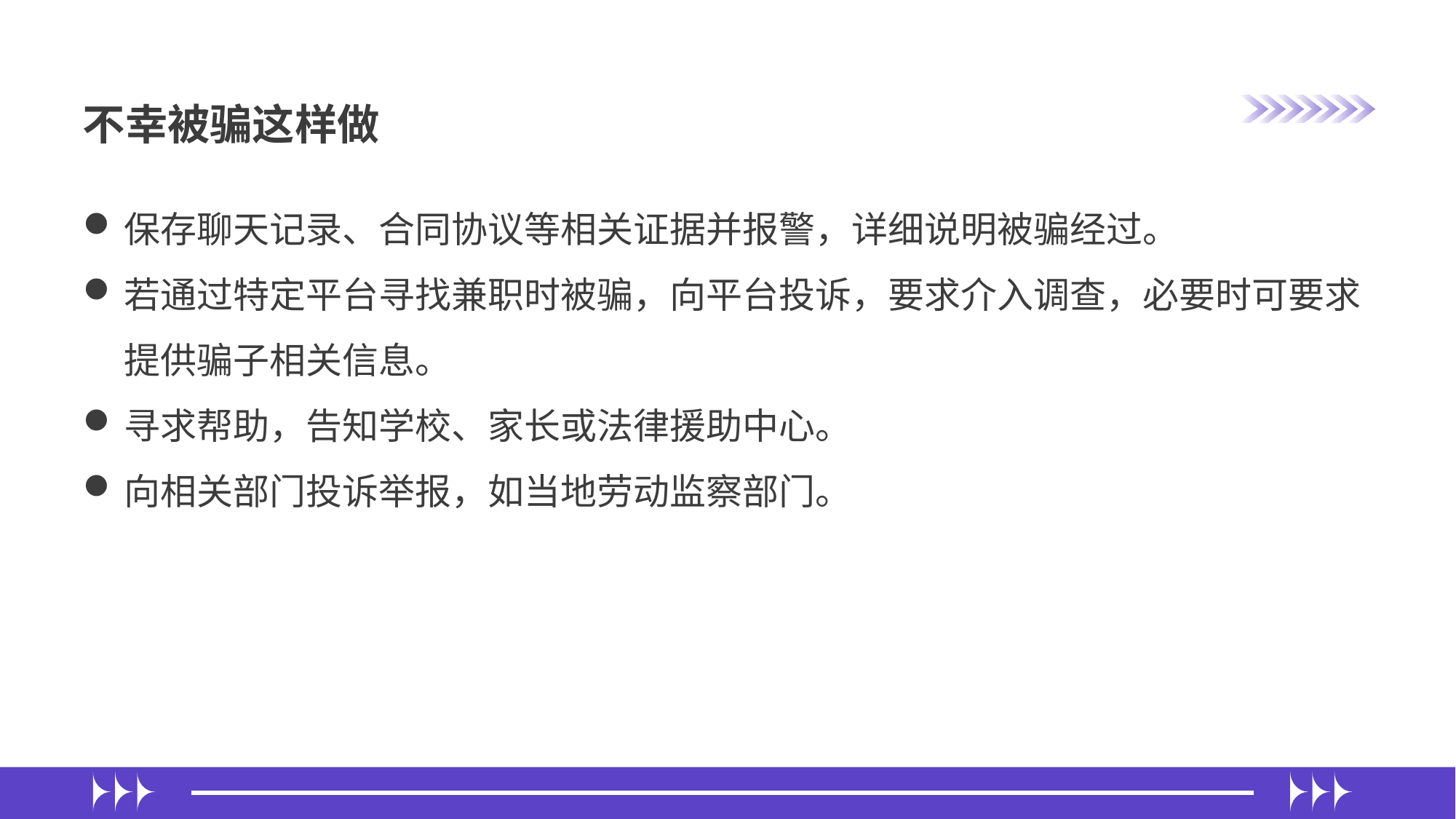

不幸被骗这样做
保存聊天记录、合同协议等相关证据并报警，详细说明被骗经过。
若通过特定平台寻找兼职时被骗，向平台投诉，要求介入调查，必要时可要求提供骗子相关信息。
寻求帮助，告知学校、家长或法律援助中心。
向相关部门投诉举报，如当地劳动监察部门。